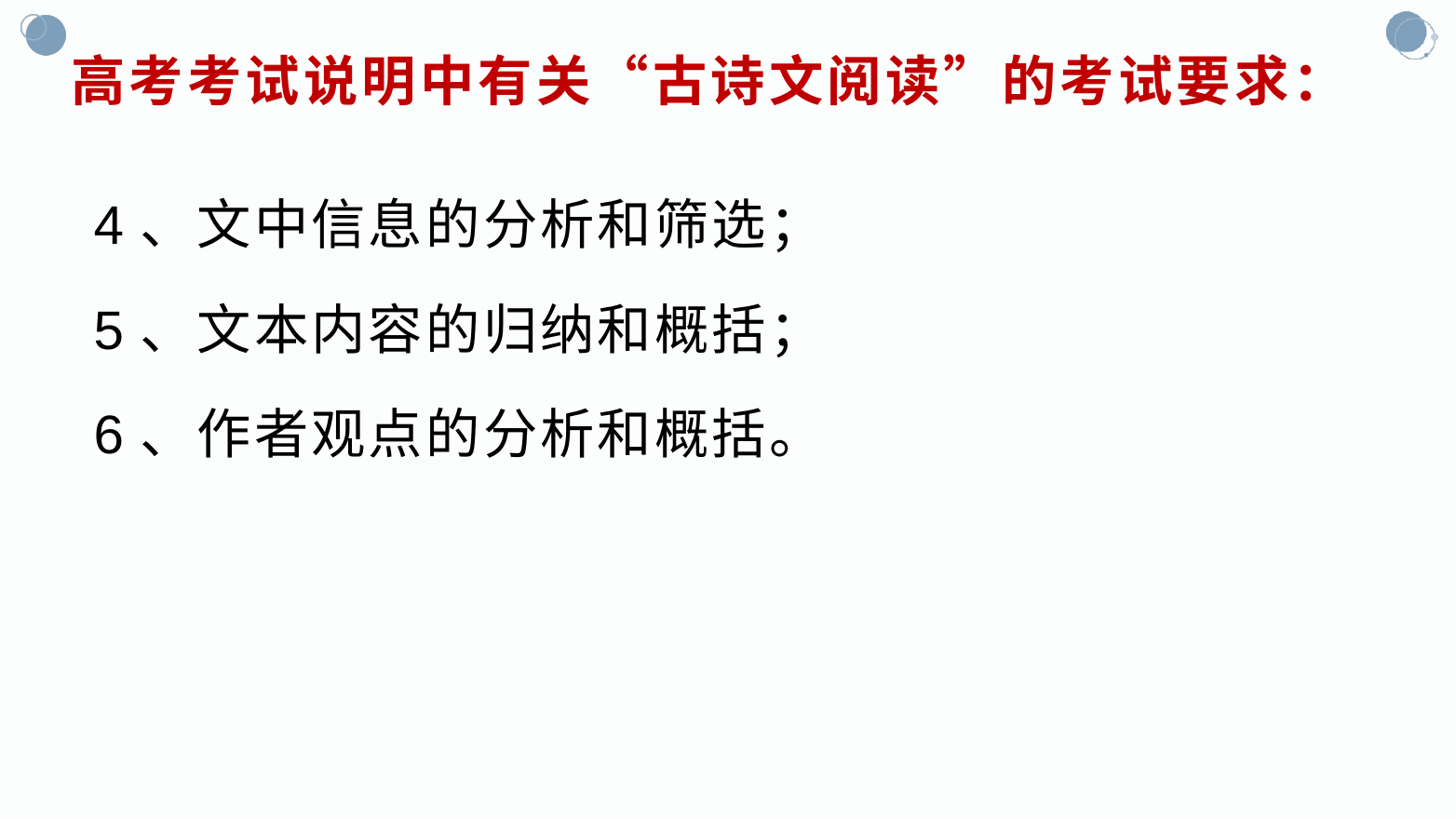

# 高考考试说明中有关“古诗文阅读”的考试要求：
4、文中信息的分析和筛选；
5、文本内容的归纳和概括；
6、作者观点的分析和概括。